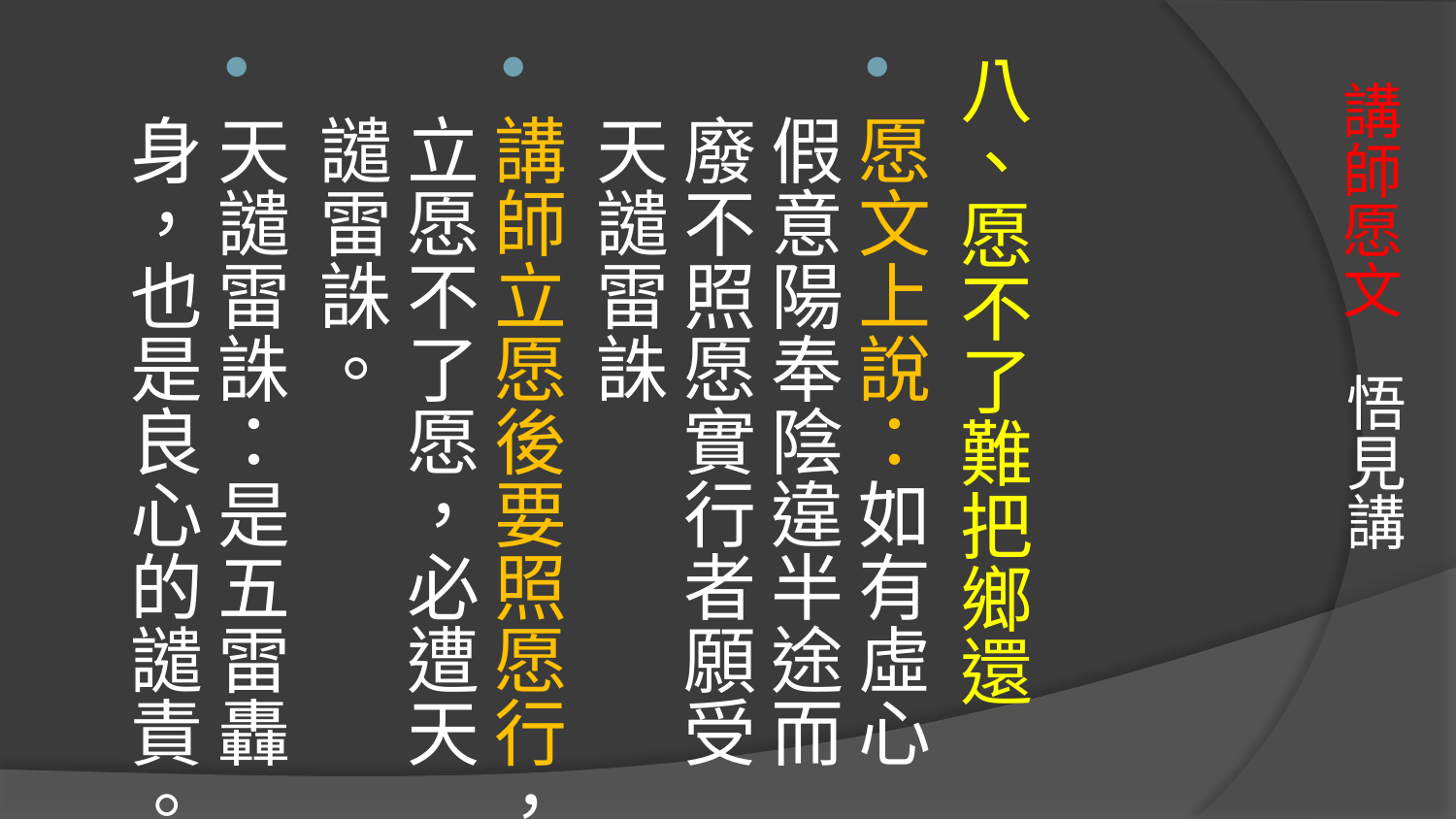

八、愿不了難把鄉還
愿文上說：如有虛心假意陽奉陰違半途而廢不照愿實行者願受
天譴雷誅
講師立愿後要照愿行，立愿不了愿，必遭天譴雷誅。
天譴雷誅：是五雷轟身，也是良心的譴責。

# 講師愿文    悟見講